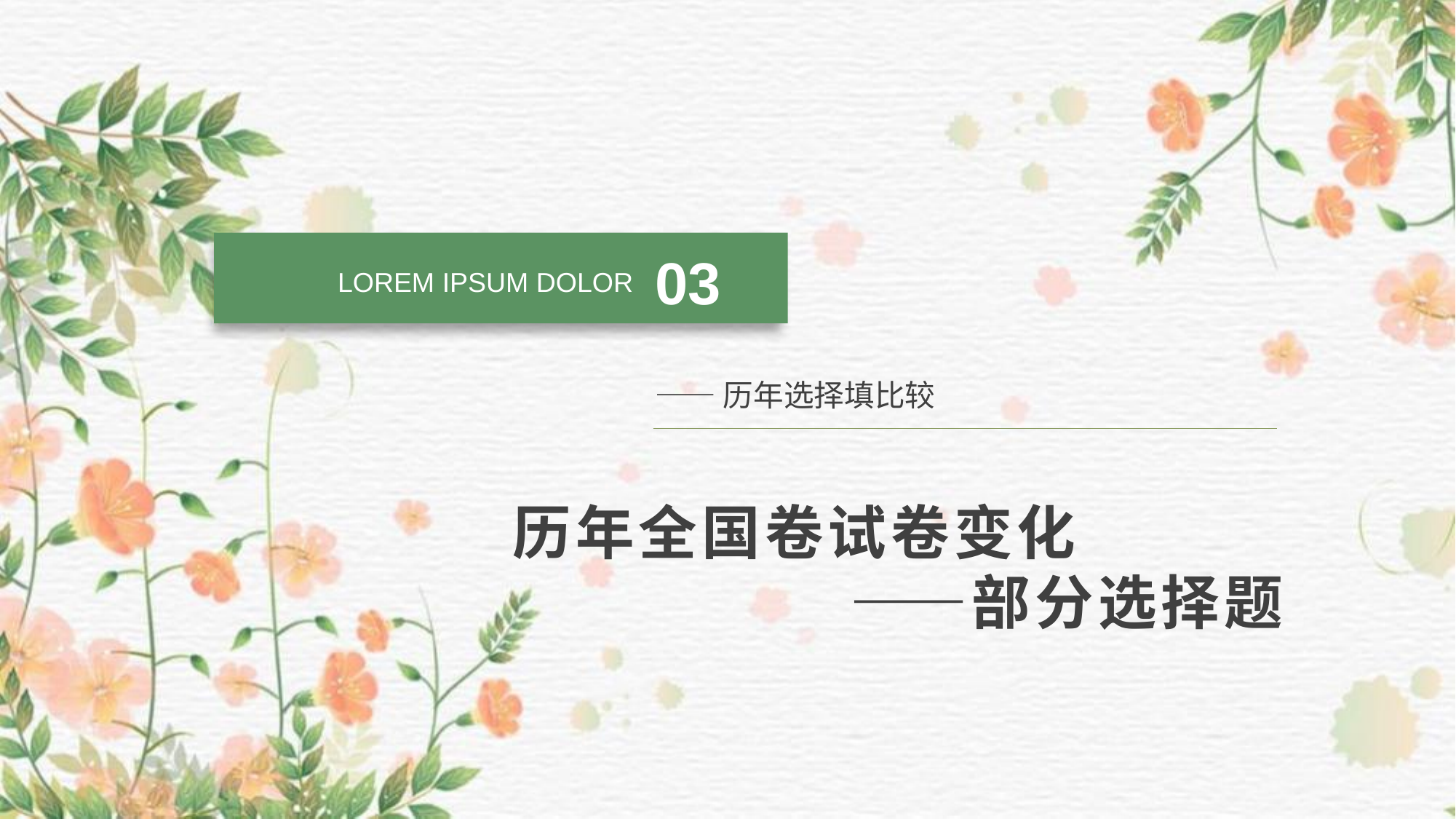

03
LOREM IPSUM DOLOR
——历年选择填比较
# 历年全国卷试卷变化 ——部分选择题